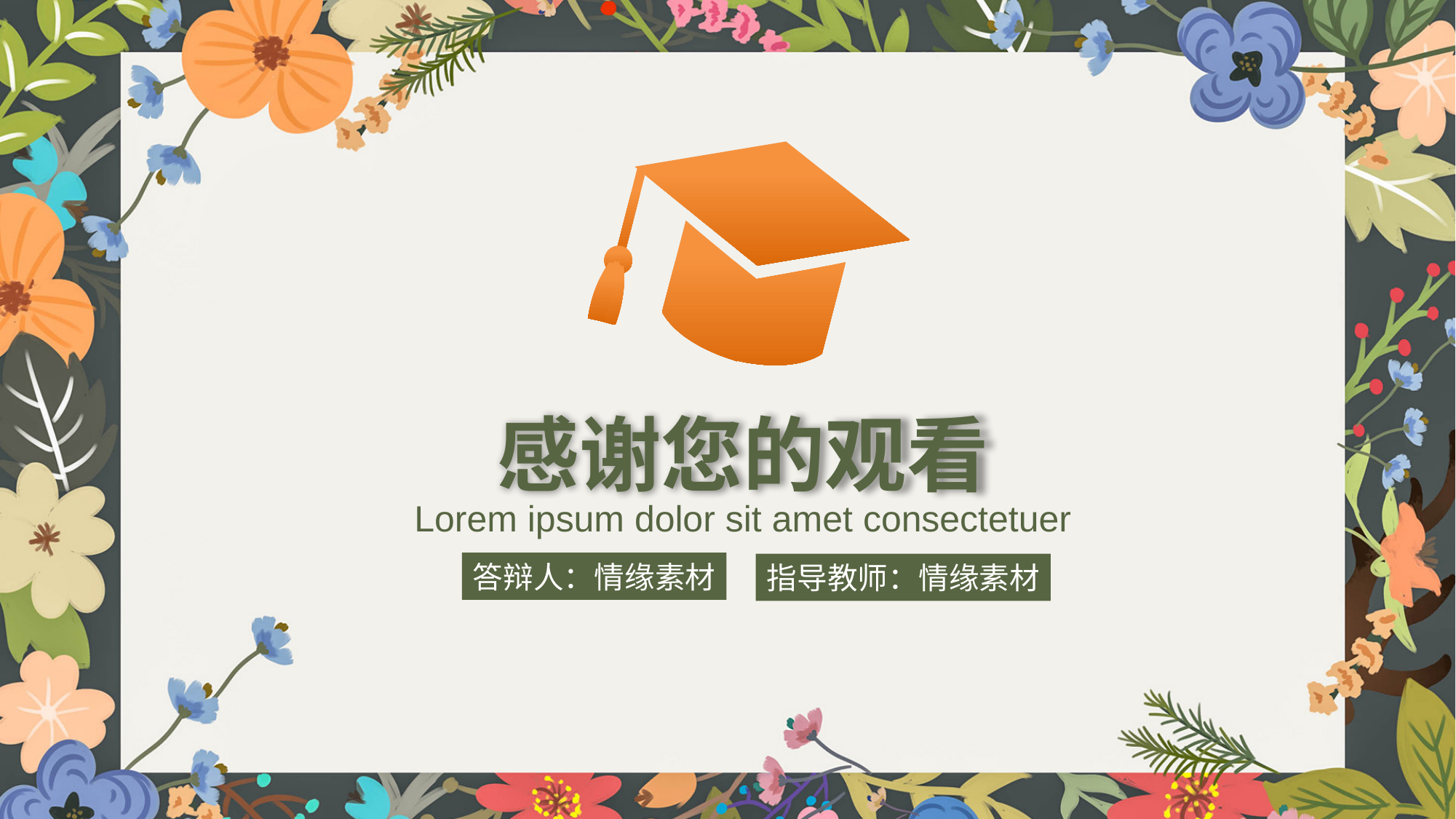

感谢您的观看
Lorem ipsum dolor sit amet consectetuer
答辩人：情缘素材
指导教师：情缘素材